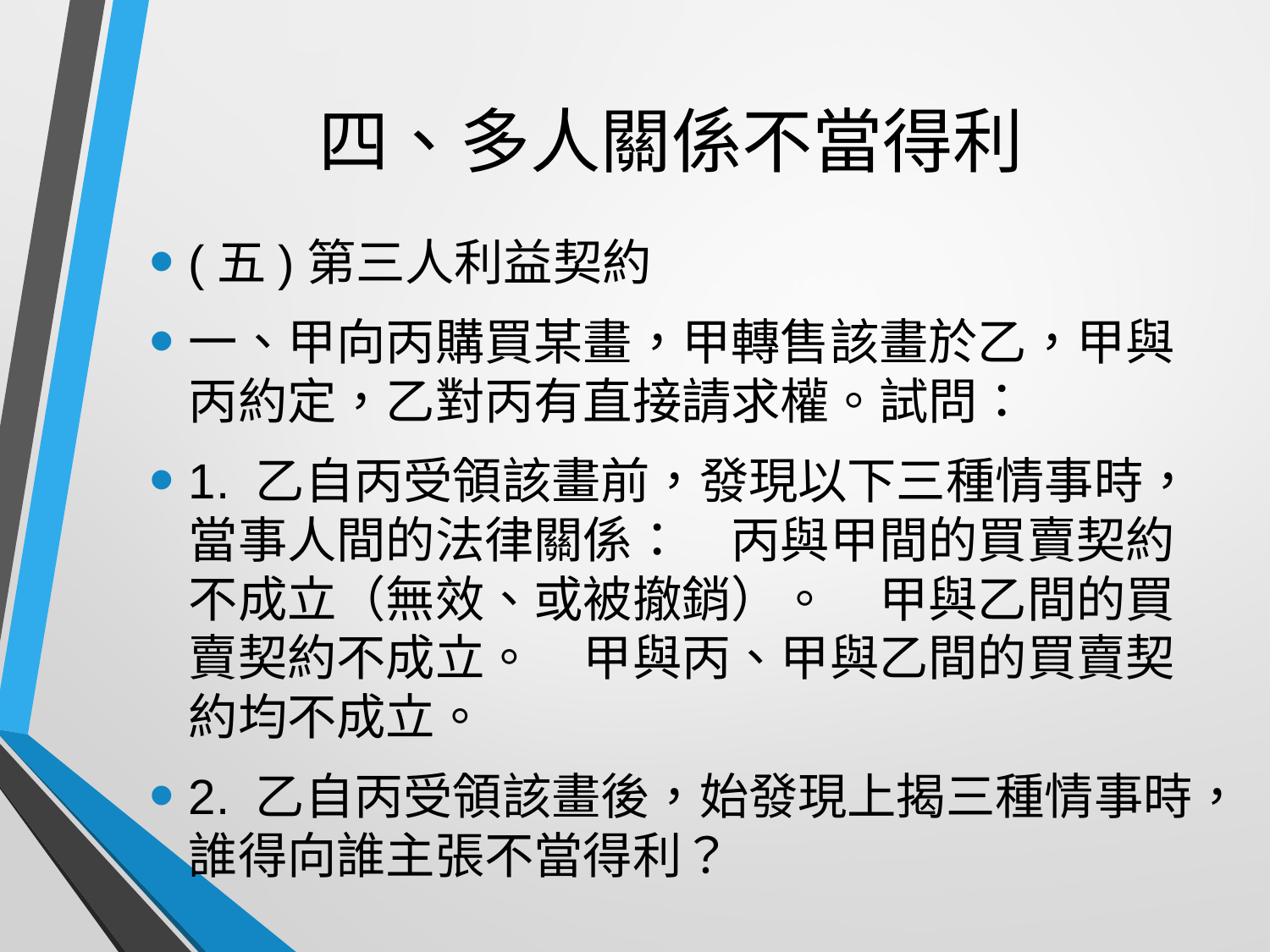

# 四、多人關係不當得利
(五)第三人利益契約
一、甲向丙購買某畫，甲轉售該畫於乙，甲與丙約定，乙對丙有直接請求權。試問：
1. 乙自丙受領該畫前，發現以下三種情事時，當事人間的法律關係：　丙與甲間的買賣契約不成立（無效、或被撤銷）。　甲與乙間的買賣契約不成立。　甲與丙、甲與乙間的買賣契約均不成立。
2. 乙自丙受領該畫後，始發現上揭三種情事時，誰得向誰主張不當得利？